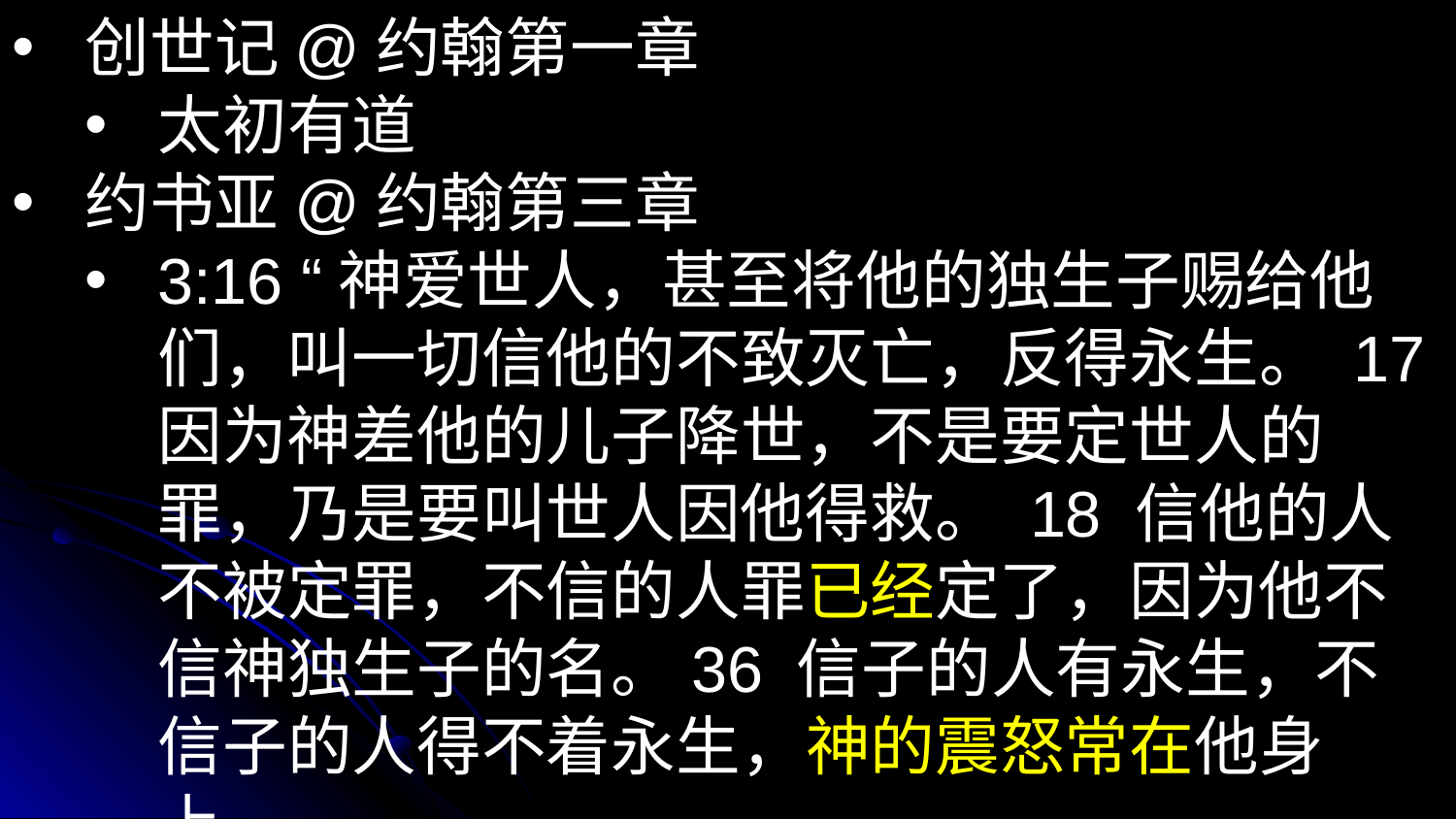

创世记@约翰第一章
太初有道
约书亚@约翰第三章
3:16 “神爱世人，甚至将他的独生子赐给他们，叫一切信他的不致灭亡，反得永生。 17 因为神差他的儿子降世，不是要定世人的罪，乃是要叫世人因他得救。 18 信他的人不被定罪，不信的人罪已经定了，因为他不信神独生子的名。36 信子的人有永生，不信子的人得不着永生，神的震怒常在他身上。